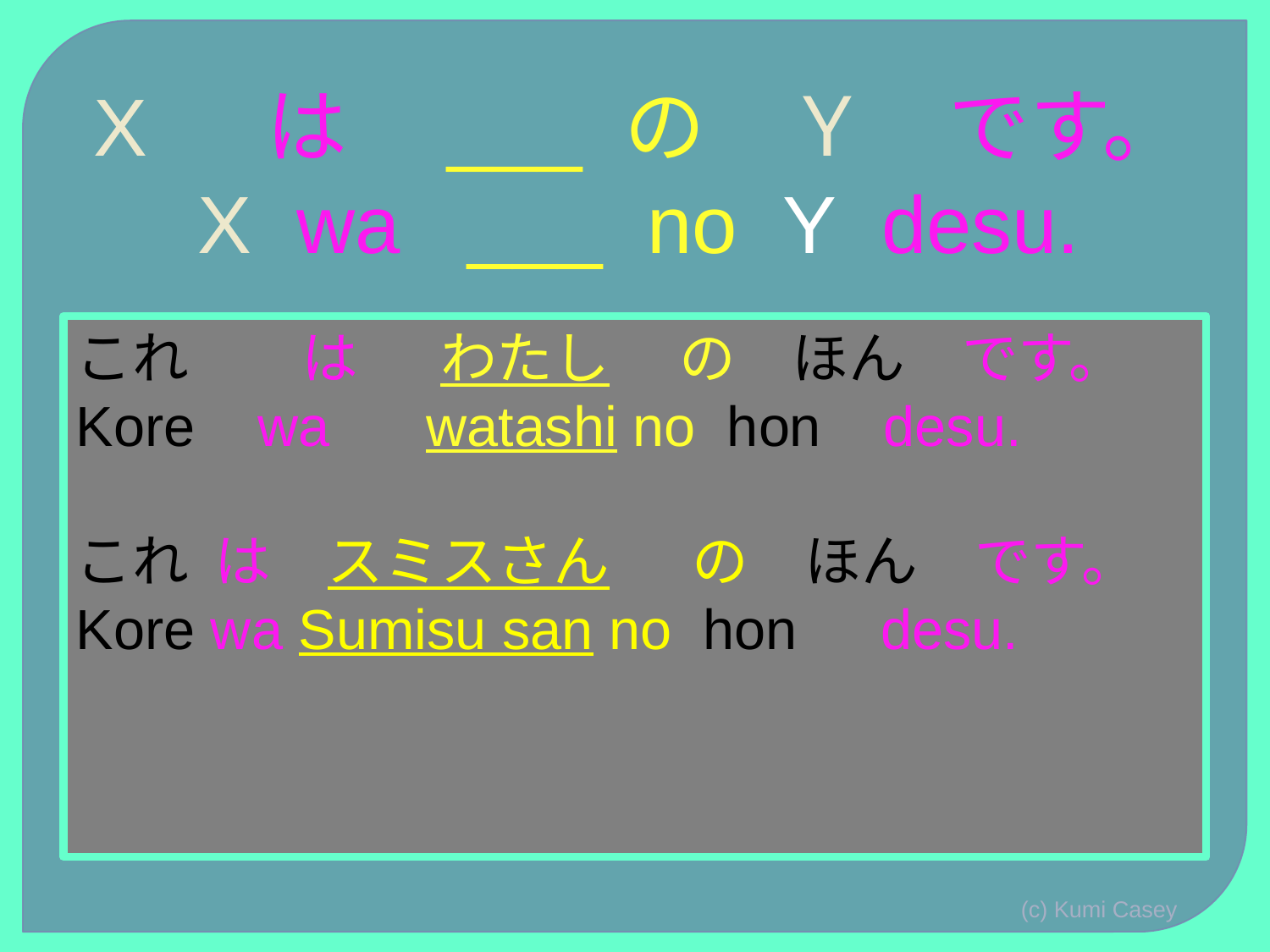

# X　 は　___ の　Ｙ　です。 X  wa   ___  no  Y  desu.
これ　　は　  わたし　 の　ほん　です。
Kore    wa　 watashi no  hon    desu.

これ  は　スミスさん　  の　ほん　です。
Kore wa Sumisu san no  hon　desu.

(c) Kumi Casey